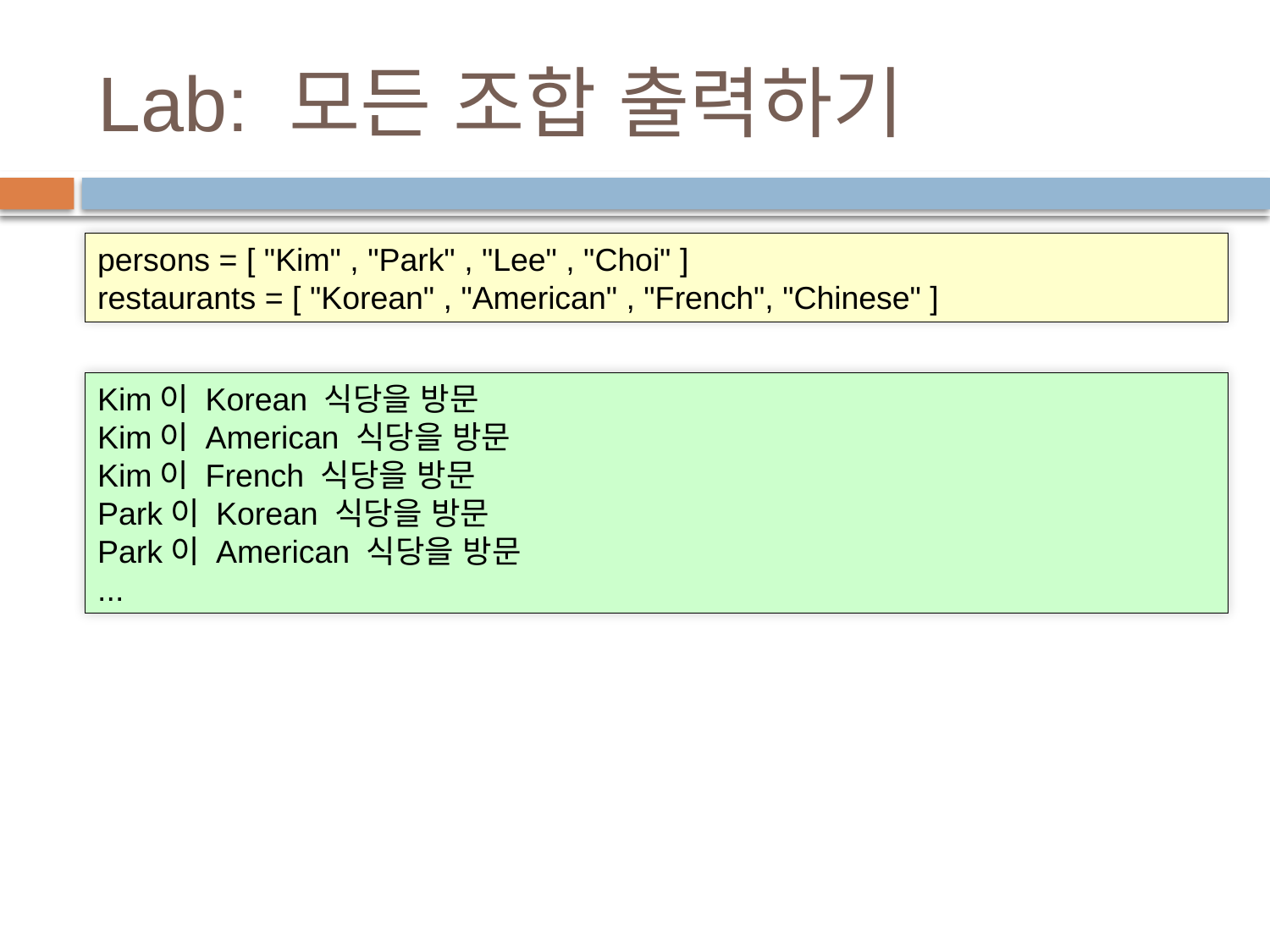

# Lab: 모든 조합 출력하기
식당에서 식사하는 사람의 모든 조합을 출력해보자.
persons = [ "Kim" , "Park" , "Lee" , "Choi" ]
restaurants = [ "Korean" , "American" , "French", "Chinese" ]
Kim이 Korean 식당을 방문
Kim이 American 식당을 방문
Kim이 French 식당을 방문
Park이 Korean 식당을 방문
Park이 American 식당을 방문
...